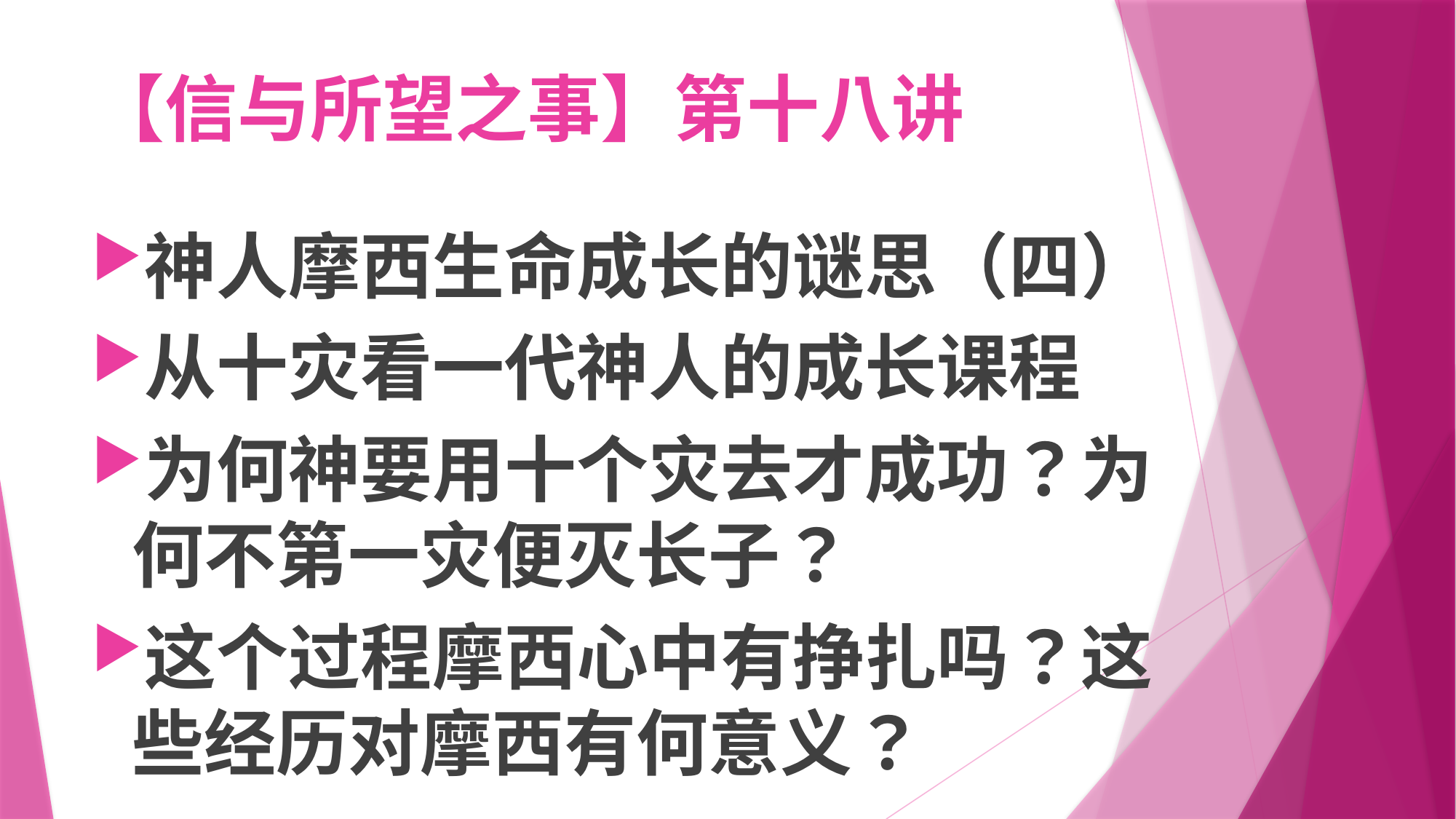

# 【信与所望之事】第十八讲
神人摩西生命成长的谜思（四）
从十灾看一代神人的成长课程
为何神要用十个灾去才成功？为何不第一灾便灭长子？
这个过程摩西心中有挣扎吗？这些经历对摩西有何意义？